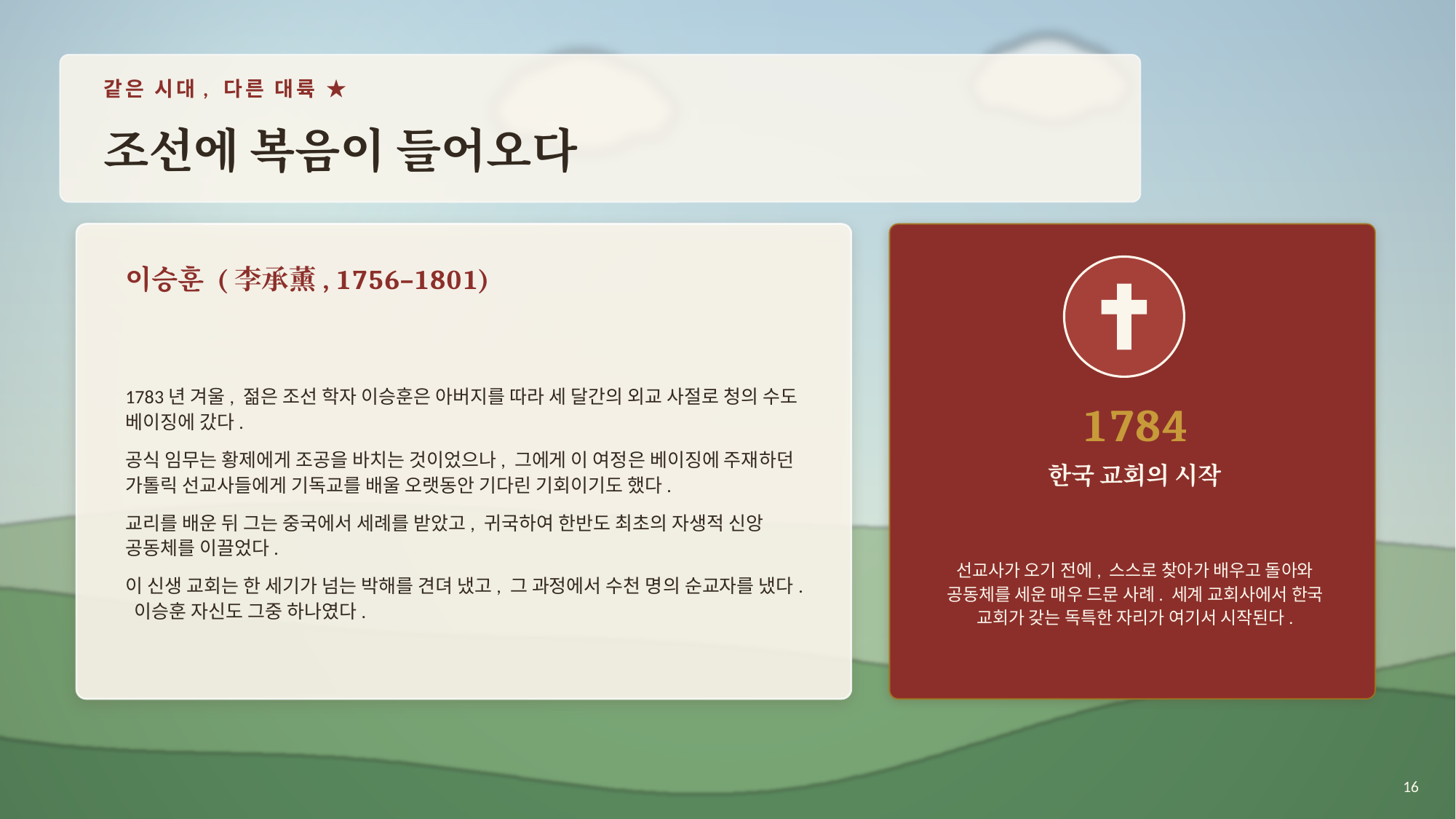

같은 시대, 다른 대륙 ★
조선에 복음이 들어오다

이승훈 (李承薰, 1756–1801)

1783년 겨울, 젊은 조선 학자 이승훈은 아버지를 따라 세 달간의 외교 사절로 청의 수도 베이징에 갔다.
공식 임무는 황제에게 조공을 바치는 것이었으나, 그에게 이 여정은 베이징에 주재하던 가톨릭 선교사들에게 기독교를 배울 오랫동안 기다린 기회이기도 했다.
교리를 배운 뒤 그는 중국에서 세례를 받았고, 귀국하여 한반도 최초의 자생적 신앙 공동체를 이끌었다.
이 신생 교회는 한 세기가 넘는 박해를 견뎌 냈고, 그 과정에서 수천 명의 순교자를 냈다. 이승훈 자신도 그중 하나였다.
1784
한국 교회의 시작
선교사가 오기 전에, 스스로 찾아가 배우고 돌아와 공동체를 세운 매우 드문 사례. 세계 교회사에서 한국 교회가 갖는 독특한 자리가 여기서 시작된다.
16